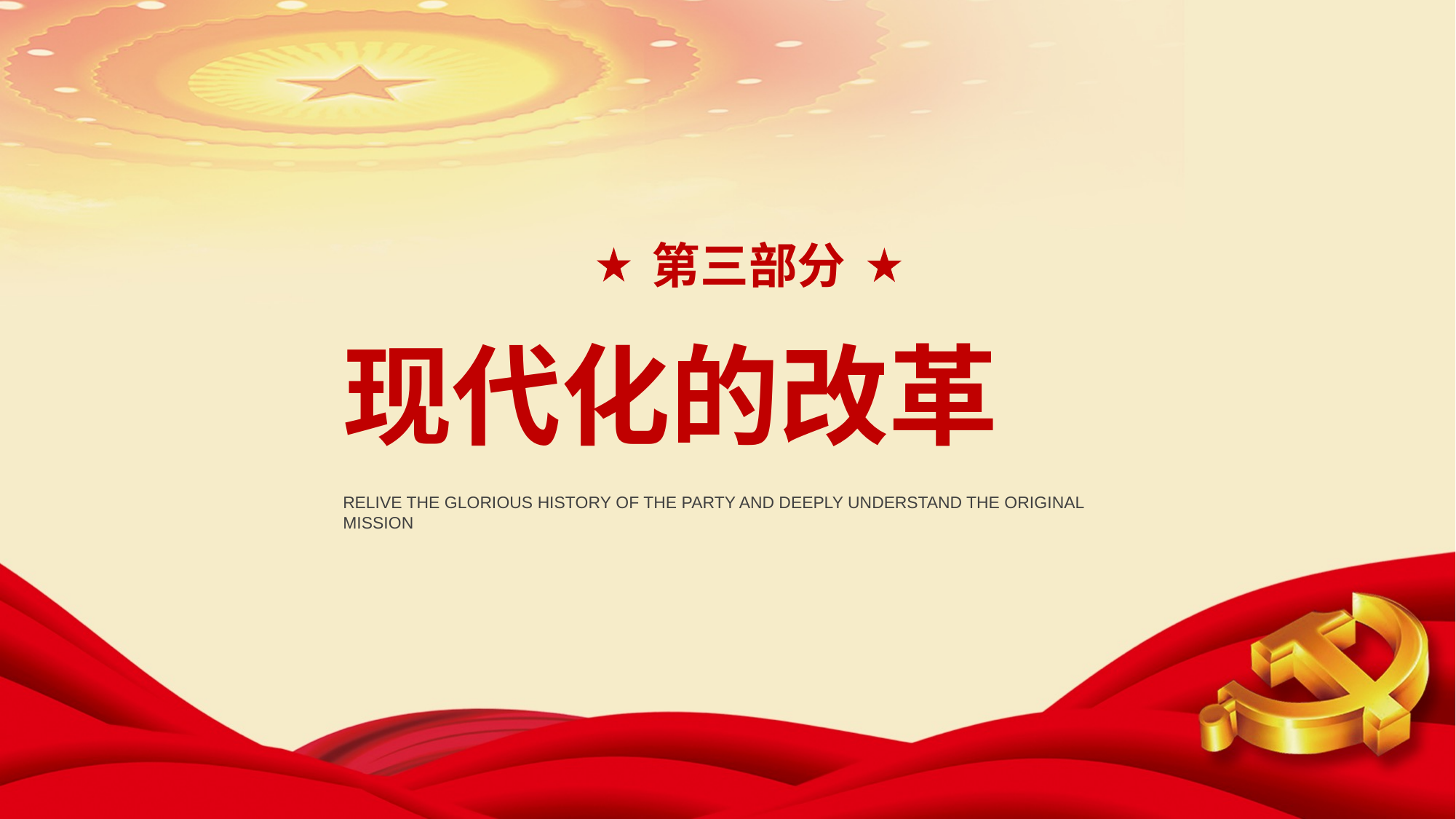

第三部分

现代化的改革
RELIVE THE GLORIOUS HISTORY OF THE PARTY AND DEEPLY UNDERSTAND THE ORIGINAL MISSION